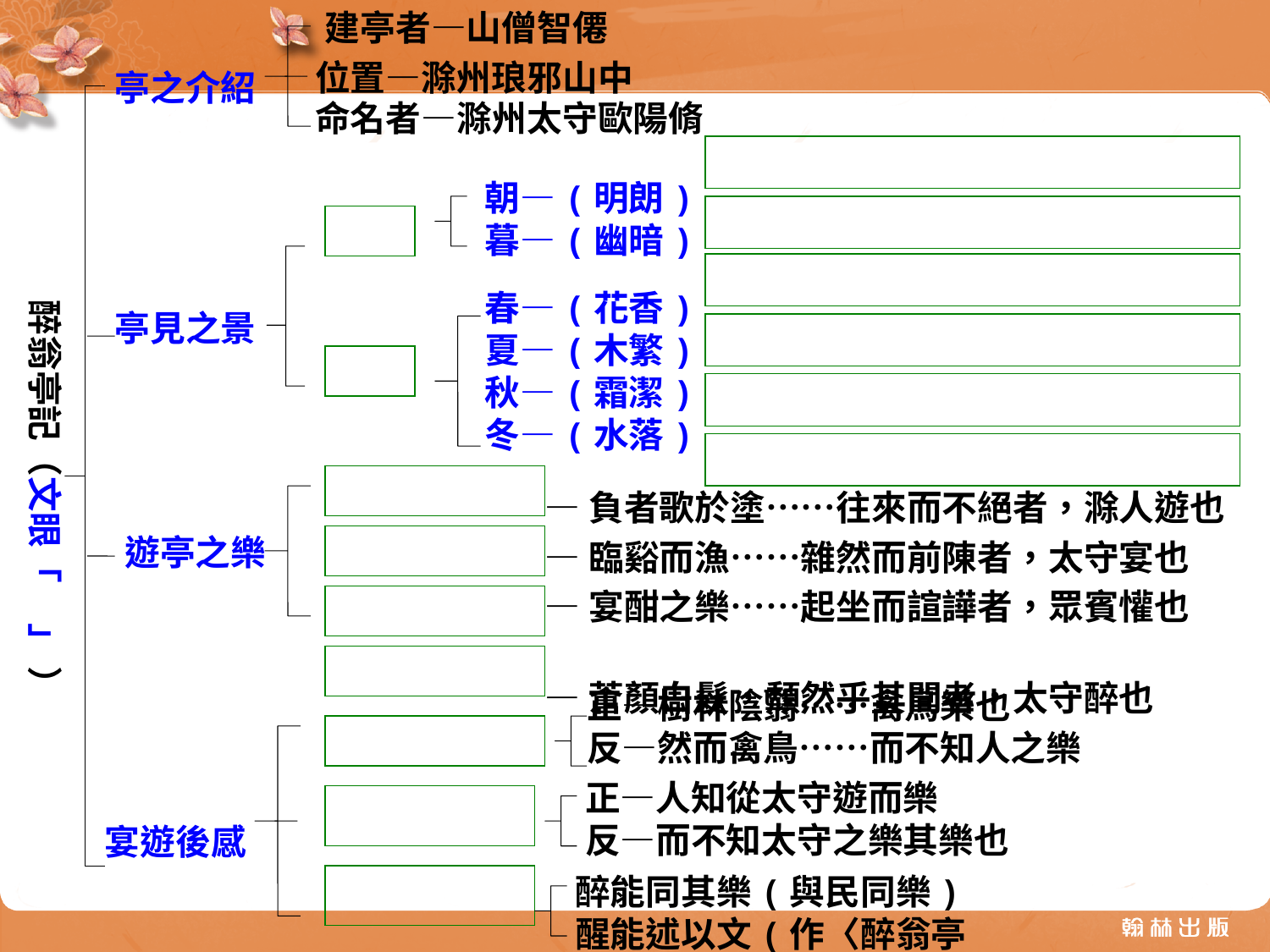

建亭者—山僧智僊

位置—滁州琅邪山中
亭之介紹

命名者—滁州太守歐陽脩

朝—(明朗)
暮—(幽暗)

醉翁亭記（文眼「     」 ）

春—(花香)
夏—(木繁)
秋—(霜潔)
冬—(水落)
亭見之景

—負者歌於塗……往來而不絕者，滁人遊也
—臨谿而漁……雜然而前陳者，太守宴也
—宴酣之樂……起坐而諠譁者，眾賓懽也
—蒼顏白髮，頹然乎其間者，太守醉也

遊亭之樂

正—樹林陰翳……禽鳥樂也
反—然而禽鳥……而不知人之樂

正—人知從太守遊而樂
反—而不知太守之樂其樂也

宴遊後感

醉能同其樂(與民同樂)
醒能述以文(作〈醉翁亭記〉)